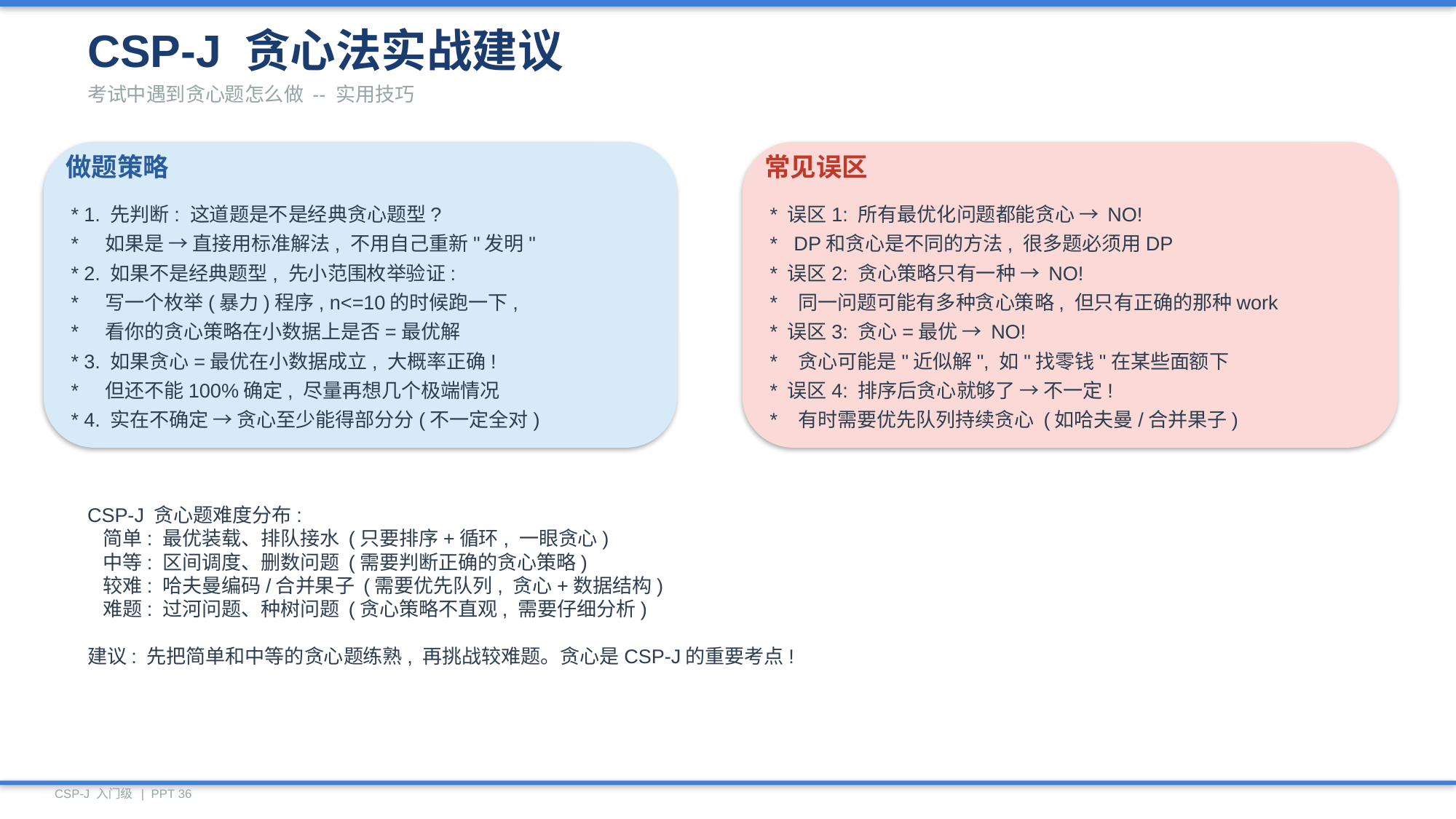

CSP-J 贪心法实战建议
考试中遇到贪心题怎么做 -- 实用技巧

做题策略
常见误区
* 1. 先判断: 这道题是不是经典贪心题型?
* 误区1: 所有最优化问题都能贪心 → NO!
*    如果是 → 直接用标准解法, 不用自己重新"发明"
*   DP和贪心是不同的方法, 很多题必须用DP
* 2. 如果不是经典题型, 先小范围枚举验证:
* 误区2: 贪心策略只有一种 → NO!
*    写一个枚举(暴力)程序, n<=10的时候跑一下,
*   同一问题可能有多种贪心策略, 但只有正确的那种work
*    看你的贪心策略在小数据上是否=最优解
* 误区3: 贪心=最优 → NO!
* 3. 如果贪心=最优在小数据成立, 大概率正确!
*   贪心可能是"近似解", 如"找零钱"在某些面额下
*    但还不能100%确定, 尽量再想几个极端情况
* 误区4: 排序后贪心就够了 → 不一定!
* 4. 实在不确定 → 贪心至少能得部分分(不一定全对)
*   有时需要优先队列持续贪心 (如哈夫曼/合并果子)
CSP-J 贪心题难度分布:
  简单: 最优装载、排队接水 (只要排序+循环, 一眼贪心)
  中等: 区间调度、删数问题 (需要判断正确的贪心策略)
  较难: 哈夫曼编码/合并果子 (需要优先队列, 贪心+数据结构)
  难题: 过河问题、种树问题 (贪心策略不直观, 需要仔细分析)
建议: 先把简单和中等的贪心题练熟, 再挑战较难题。贪心是CSP-J的重要考点!

CSP-J 入门级  |  PPT 36